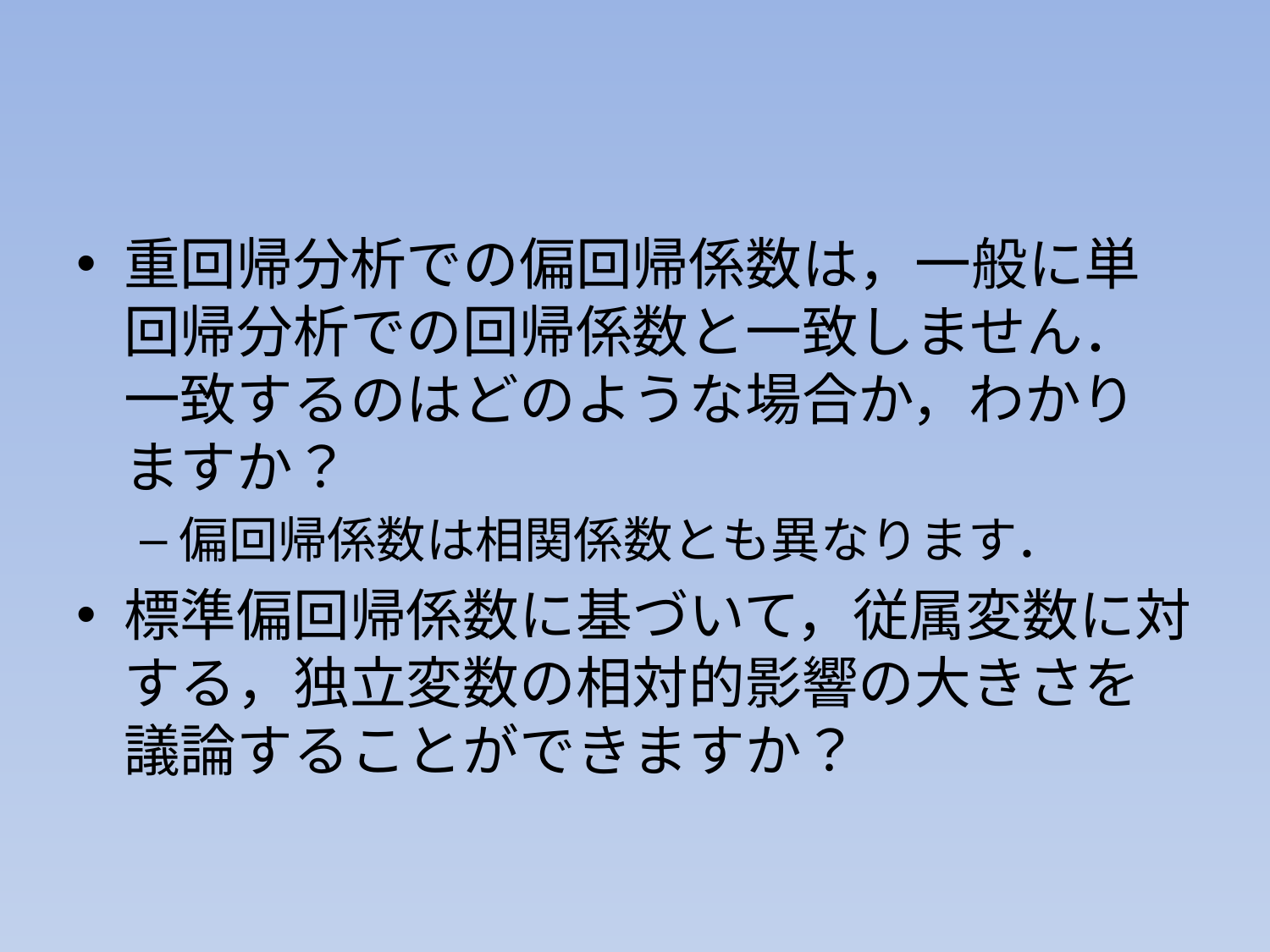

#
重回帰分析での偏回帰係数は，一般に単回帰分析での回帰係数と一致しません．一致するのはどのような場合か，わかりますか？
偏回帰係数は相関係数とも異なります．
標準偏回帰係数に基づいて，従属変数に対する，独立変数の相対的影響の大きさを議論することができますか？